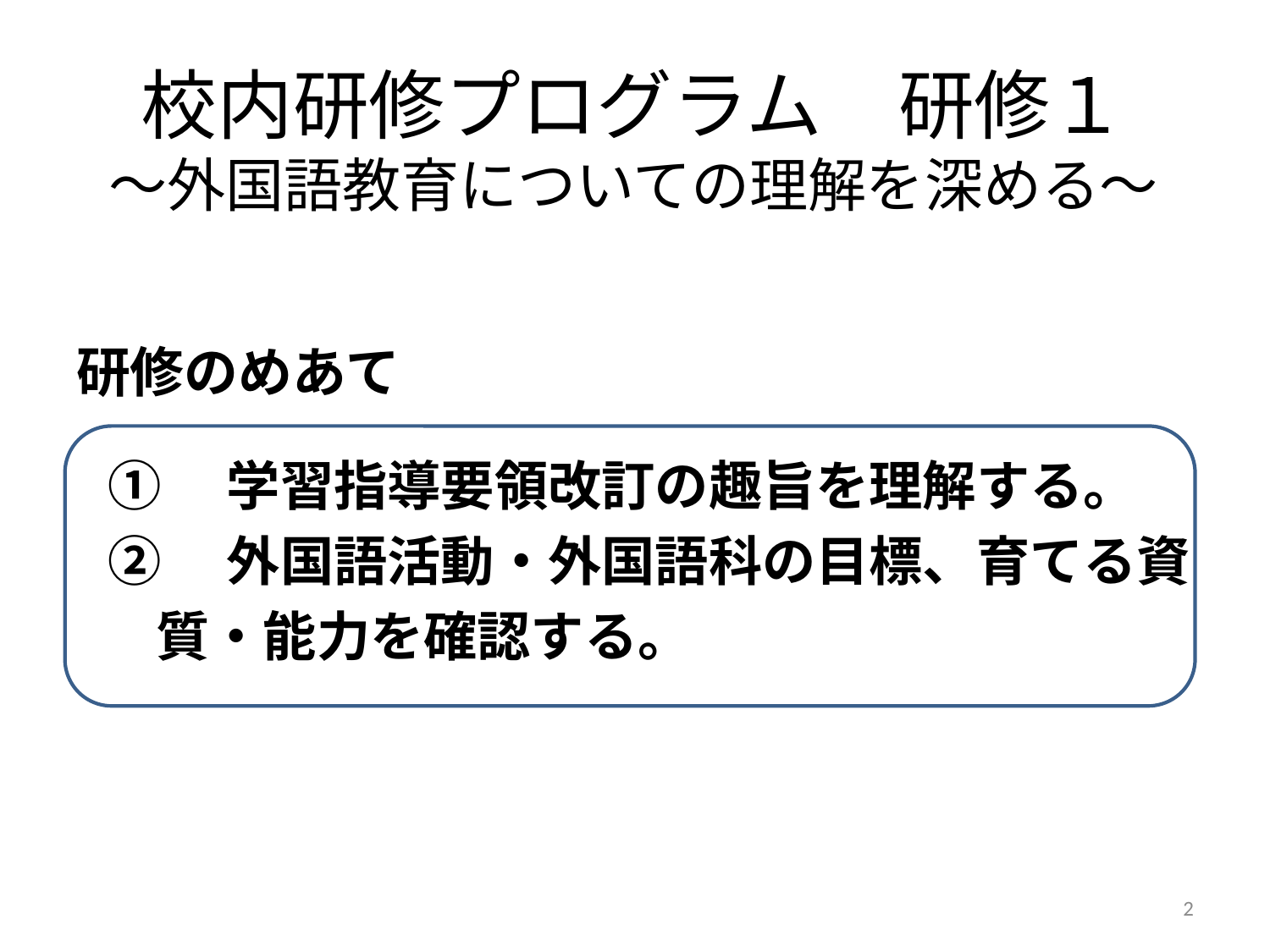

校内研修プログラム　研修１
～外国語教育についての理解を深める～
研修のめあて

①　学習指導要領改訂の趣旨を理解する。
②　外国語活動・外国語科の目標、育てる資
   質・能力を確認する。
2